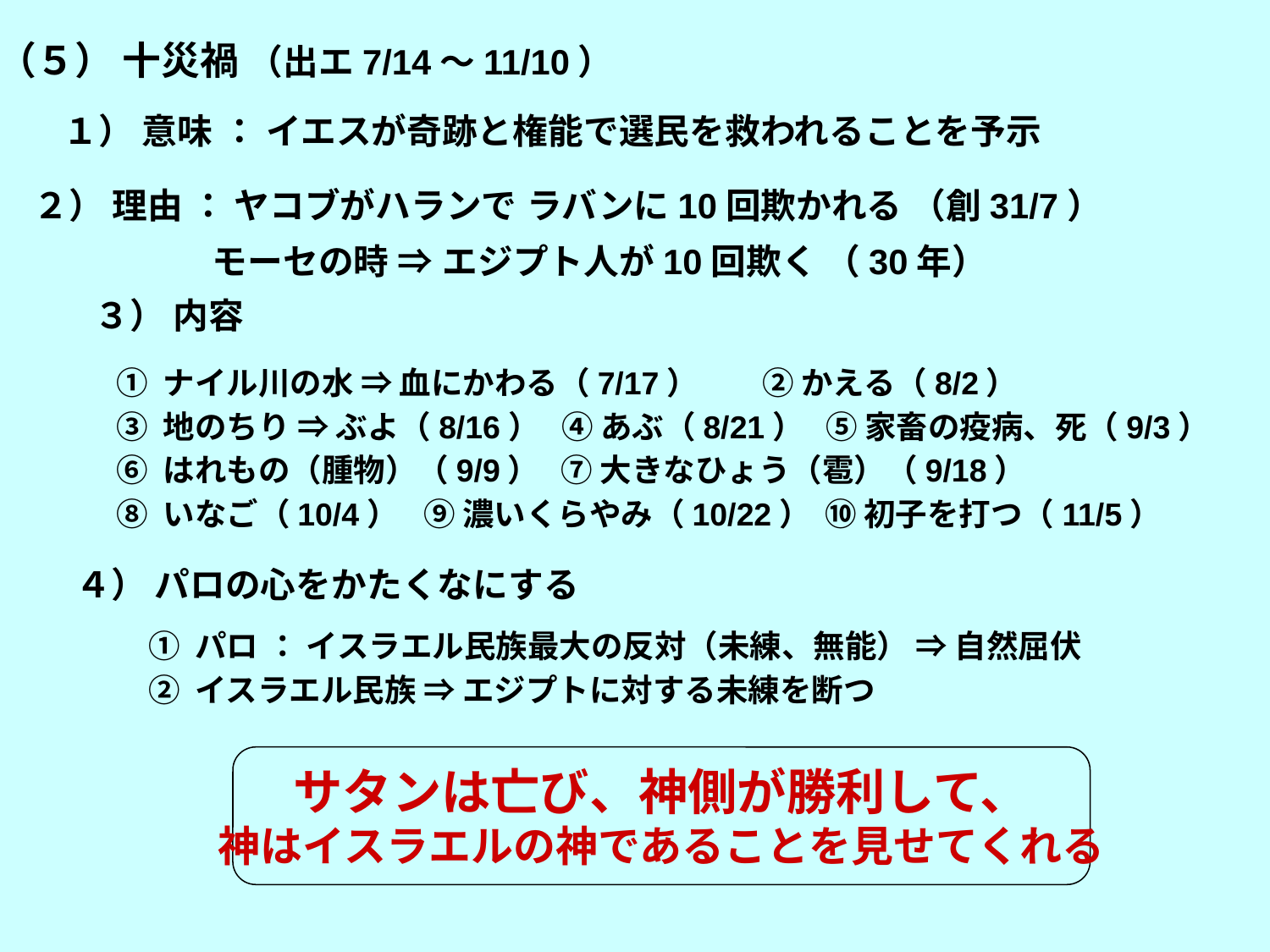

（５） 十災禍 （出エ7/14～11/10）
１） 意味 ： イエスが奇跡と権能で選民を救われることを予示
２） 理由 ： ヤコブがハランで ラバンに10回欺かれる （創31/7）
モーセの時 ⇒ エジプト人が10回欺く （30年）
３） 内容
① ナイル川の水 ⇒ 血にかわる（7/17）　　② かえる（8/2）
③ 地のちり ⇒ ぶよ（8/16）   ④ あぶ（8/21）   ⑤ 家畜の疫病、死（9/3）
⑥ はれもの（腫物）（9/9）   ⑦ 大きなひょう（雹）（9/18）
⑧ いなご（10/4）   ⑨ 濃いくらやみ（10/22）  ⑩ 初子を打つ（11/5）
４） パロの心をかたくなにする
① パロ ： イスラエル民族最大の反対（未練、無能） ⇒ 自然屈伏
② イスラエル民族 ⇒ エジプトに対する未練を断つ
サタンは亡び、神側が勝利して、
神はイスラエルの神であることを見せてくれる